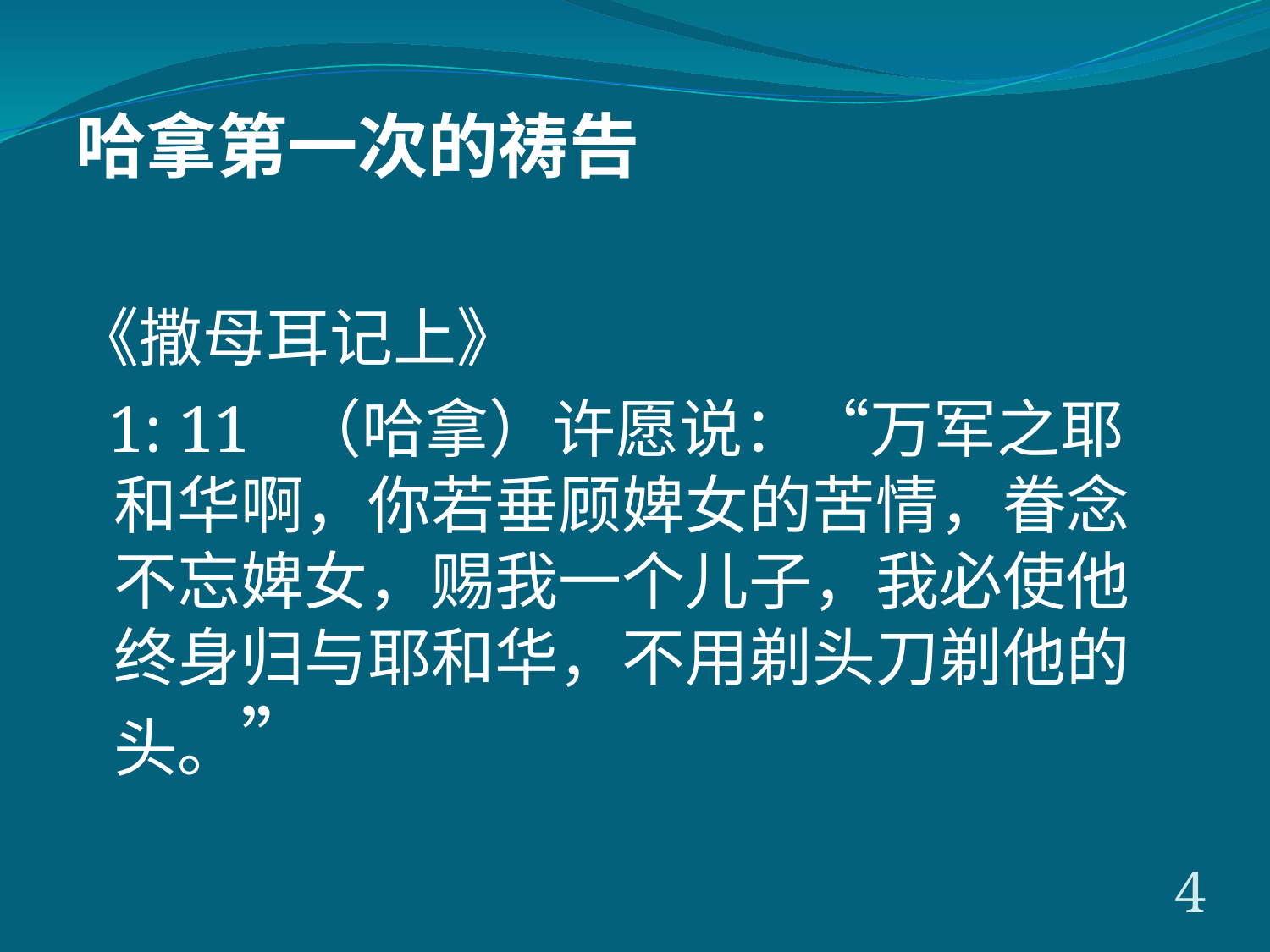

哈拿第一次的祷告

《撒母耳记上》
  1: 11  （哈拿）许愿说：“万军之耶和华啊，你若垂顾婢女的苦情，眷念不忘婢女，赐我一个儿子，我必使他终身归与耶和华，不用剃头刀剃他的头。”
4